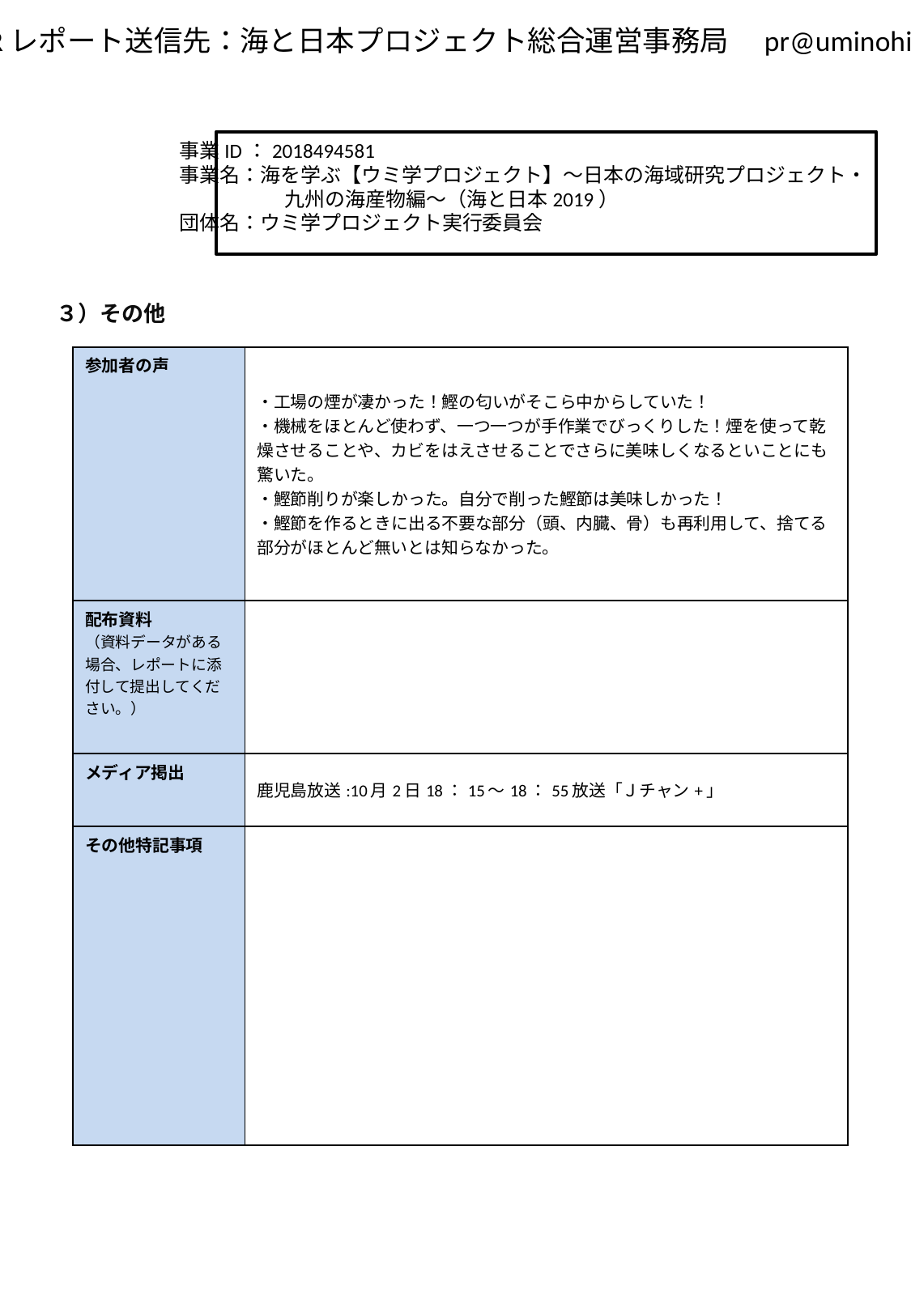

事業ID：2018494581
事業名：海を学ぶ【ウミ学プロジェクト】～日本の海域研究プロジェクト・
　　　　　 九州の海産物編～（海と日本2019）
団体名：ウミ学プロジェクト実行委員会

３）その他
| 参加者の声 | ・工場の煙が凄かった！鰹の匂いがそこら中からしていた！ ・機械をほとんど使わず、一つ一つが手作業でびっくりした！煙を使って乾燥させることや、カビをはえさせることでさらに美味しくなるといことにも驚いた。 ・鰹節削りが楽しかった。自分で削った鰹節は美味しかった！ ・鰹節を作るときに出る不要な部分（頭、内臓、骨）も再利用して、捨てる部分がほとんど無いとは知らなかった。 |
| --- | --- |
| 配布資料 （資料データがある場合、レポートに添付して提出してください。） |  |
| メディア掲出 | 鹿児島放送:10月2日18：15～18：55放送「Ｊチャン+」 |
| その他特記事項 |  |